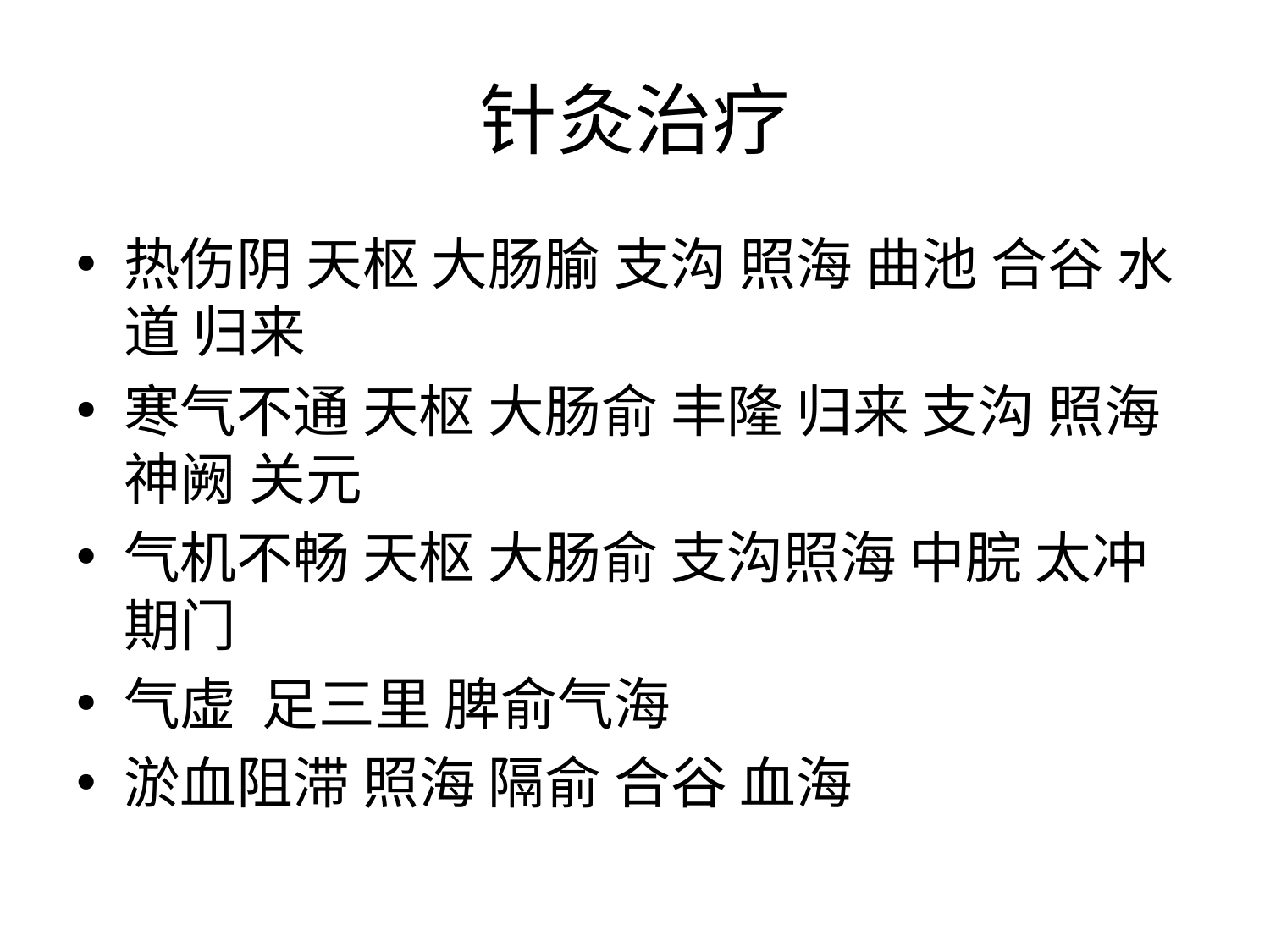

# 针灸治疗
热伤阴 天枢 大肠腧 支沟 照海 曲池 合谷 水道 归来
寒气不通 天枢 大肠俞 丰隆 归来 支沟 照海神阙 关元
气机不畅 天枢 大肠俞 支沟照海 中脘 太冲 期门
气虚  足三里 脾俞气海
淤血阻滞 照海 隔俞 合谷 血海